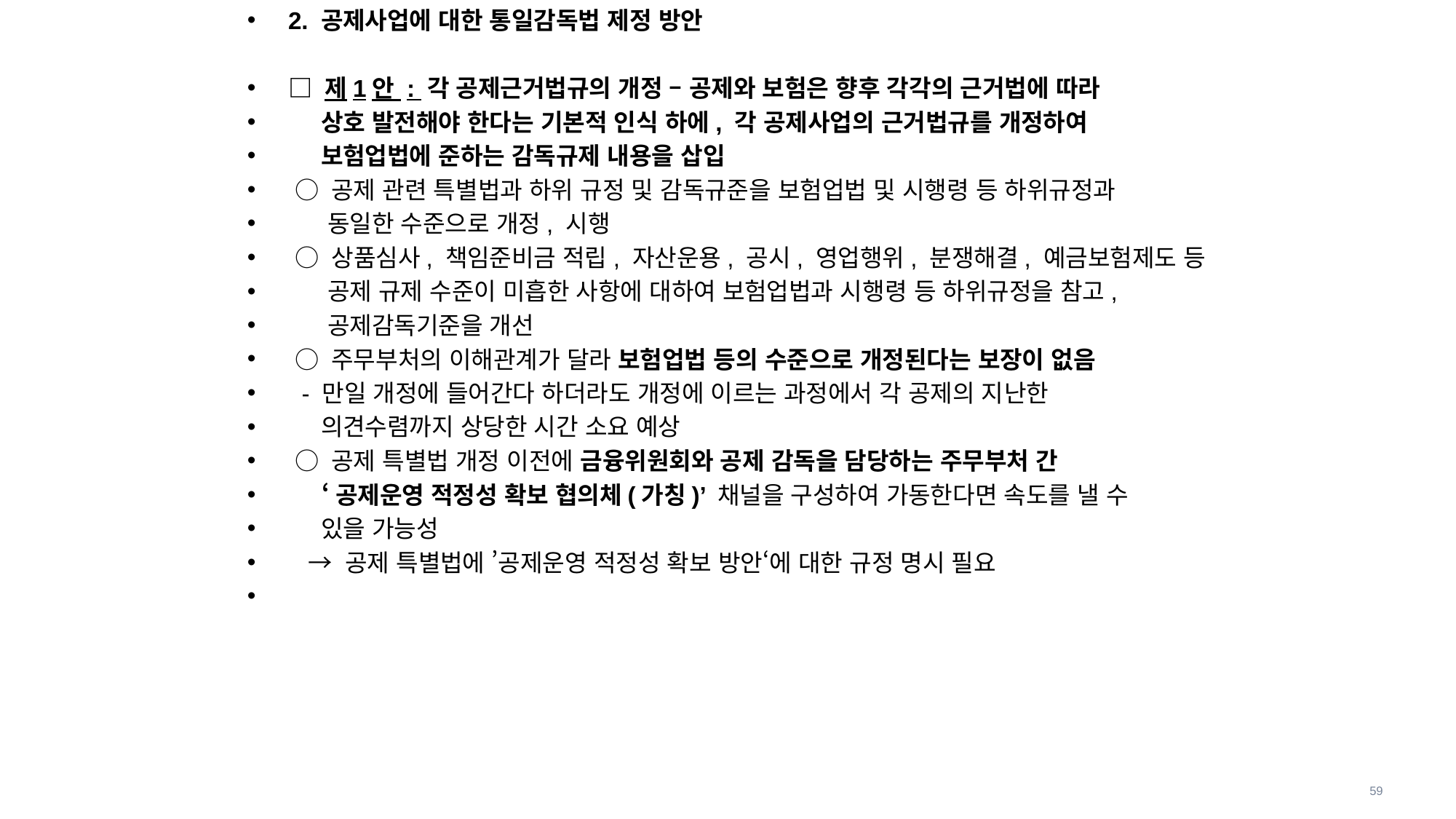

2. 공제사업에 대한 통일감독법 제정 방안

□ 제1안 : 각 공제근거법규의 개정 – 공제와 보험은 향후 각각의 근거법에 따라
    상호 발전해야 한다는 기본적 인식 하에, 각 공제사업의 근거법규를 개정하여
    보험업법에 준하는 감독규제 내용을 삽입
 ○ 공제 관련 특별법과 하위 규정 및 감독규준을 보험업법 및 시행령 등 하위규정과
     동일한 수준으로 개정, 시행
 ○ 상품심사, 책임준비금 적립, 자산운용, 공시, 영업행위, 분쟁해결, 예금보험제도 등
     공제 규제 수준이 미흡한 사항에 대하여 보험업법과 시행령 등 하위규정을 참고,
     공제감독기준을 개선
 ○ 주무부처의 이해관계가 달라 보험업법 등의 수준으로 개정된다는 보장이 없음
  - 만일 개정에 들어간다 하더라도 개정에 이르는 과정에서 각 공제의 지난한
    의견수렴까지 상당한 시간 소요 예상
 ○ 공제 특별법 개정 이전에 금융위원회와 공제 감독을 담당하는 주무부처 간
     ‘공제운영 적정성 확보 협의체(가칭)’ 채널을 구성하여 가동한다면 속도를 낼 수
    있을 가능성
   → 공제 특별법에 ’공제운영 적정성 확보 방안‘에 대한 규정 명시 필요

59